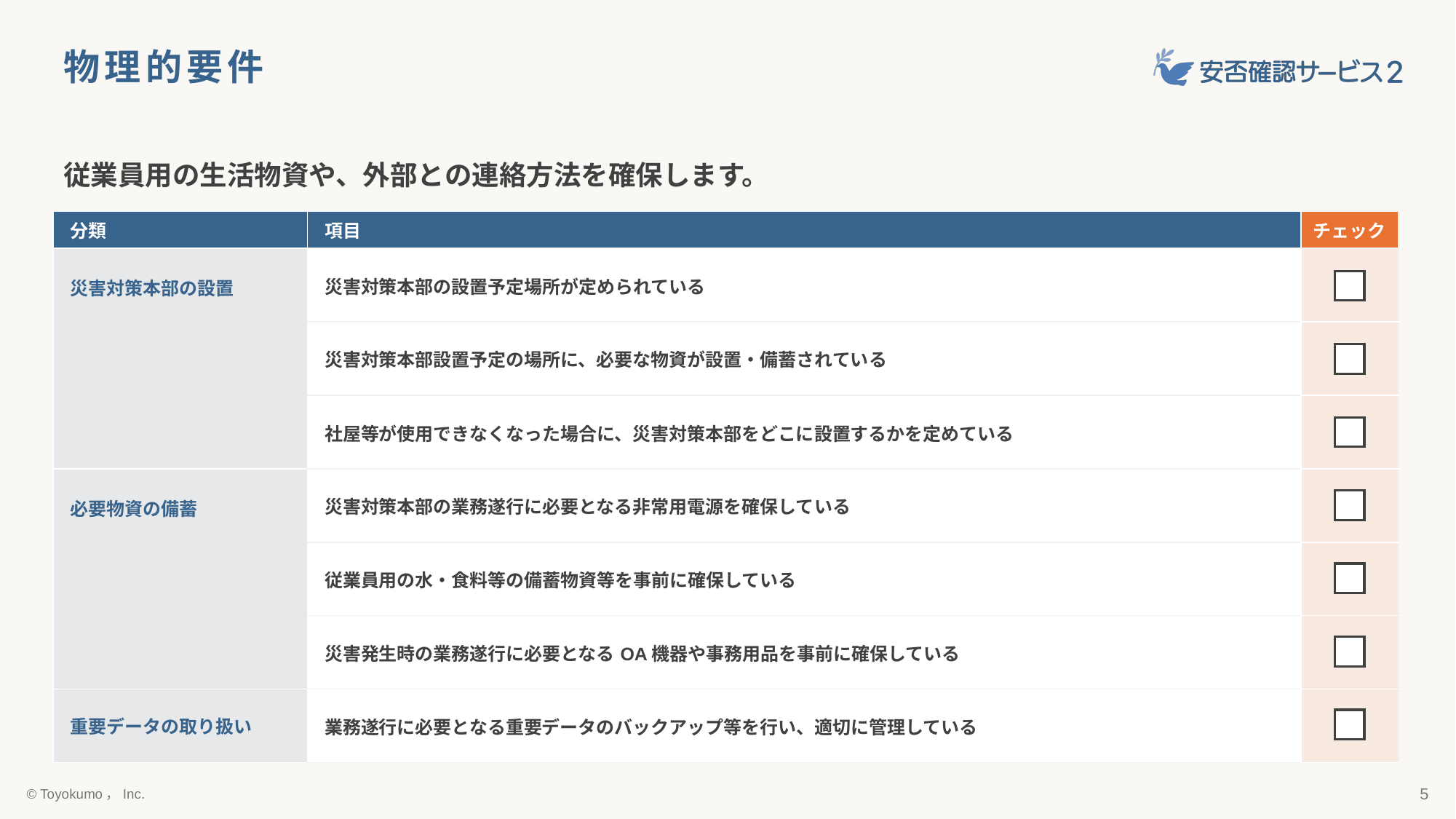

# 物理的要件
従業員用の生活物資や、外部との連絡方法を確保します。
| 分類 | 項目 | チェック |
| --- | --- | --- |
| 災害対策本部の設置 | 災害対策本部の設置予定場所が定められている |  |
|  | 災害対策本部設置予定の場所に、必要な物資が設置・備蓄されている |  |
|  | 社屋等が使用できなくなった場合に、災害対策本部をどこに設置するかを定めている |  |
| 必要物資の備蓄 | 災害対策本部の業務遂行に必要となる非常用電源を確保している |  |
|  | 従業員用の水・食料等の備蓄物資等を事前に確保している |  |
|  | 災害発生時の業務遂行に必要となるOA機器や事務用品を事前に確保している |  |
| 重要データの取り扱い | 業務遂行に必要となる重要データのバックアップ等を行い、適切に管理している |  |

5
© Toyokumo，Inc.